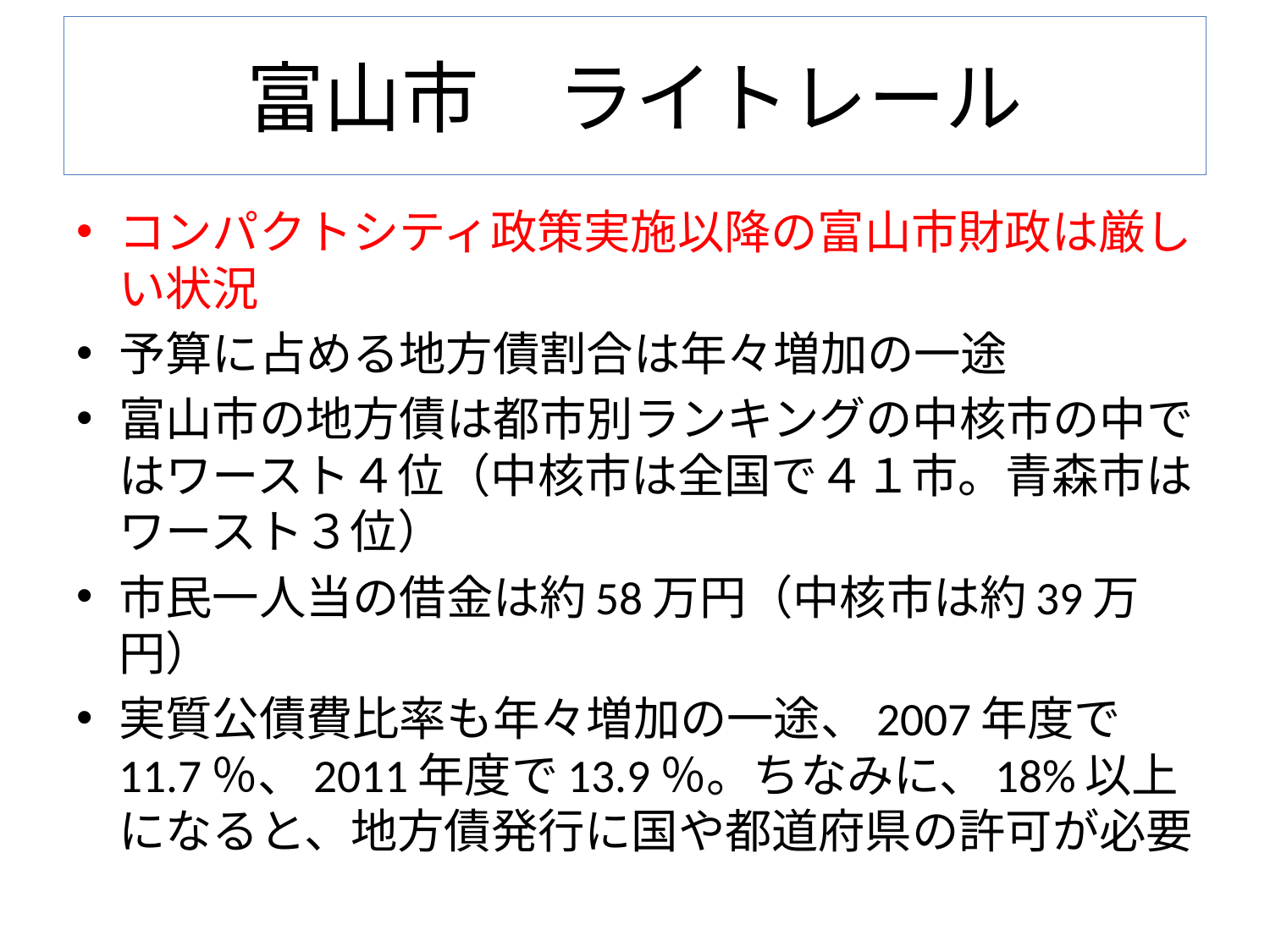

# 富山市　ライトレール
コンパクトシティ政策実施以降の富山市財政は厳しい状況
予算に占める地方債割合は年々増加の一途
富山市の地方債は都市別ランキングの中核市の中ではワースト４位（中核市は全国で４１市。青森市はワースト３位）
市民一人当の借金は約58万円（中核市は約39万円）
実質公債費比率も年々増加の一途、2007年度で11.7％、2011年度で13.9％。ちなみに、18%以上になると、地方債発行に国や都道府県の許可が必要